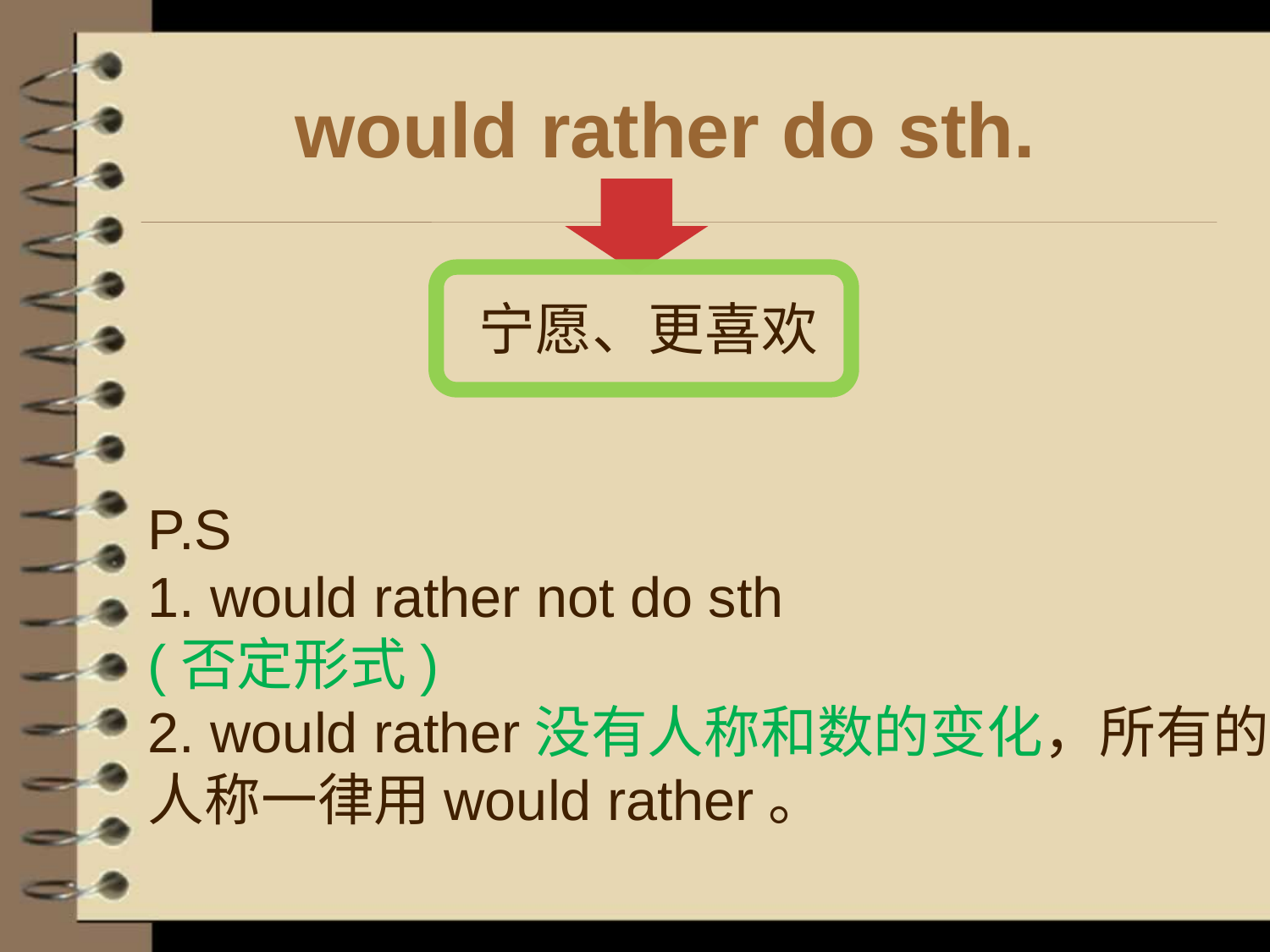

# would rather do sth.

宁愿、更喜欢
P.S
1. would rather not do sth
(否定形式)
2. would rather没有人称和数的变化，所有的人称一律用would rather。